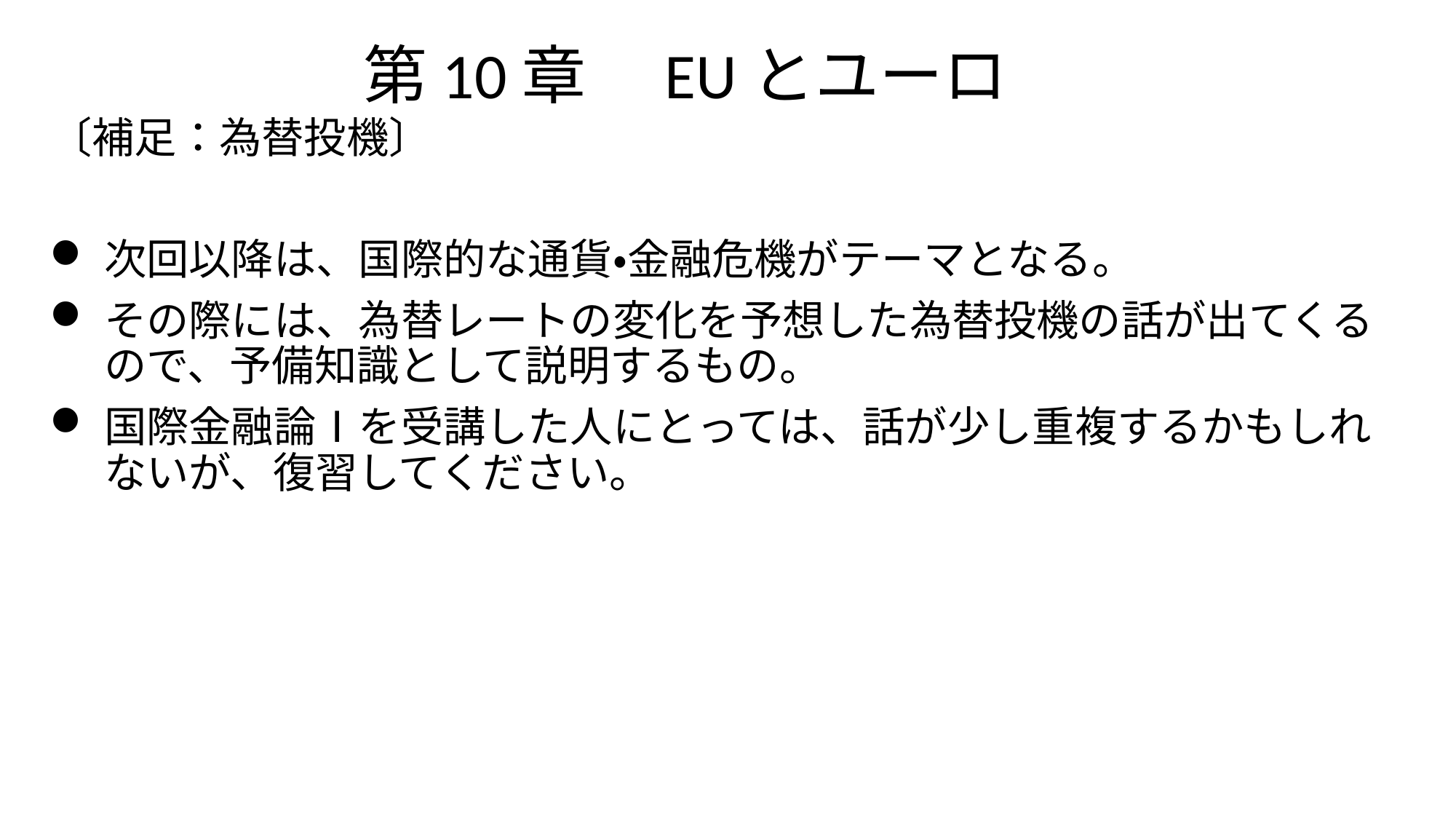

# 第10章　EUとユーロ
〔補足：為替投機〕

次回以降は、国際的な通貨・金融危機がテーマとなる。
その際には、為替レートの変化を予想した為替投機の話が出てくるので、予備知識として説明するもの。
国際金融論Ⅰを受講した人にとっては、話が少し重複するかもしれないが、復習してください。